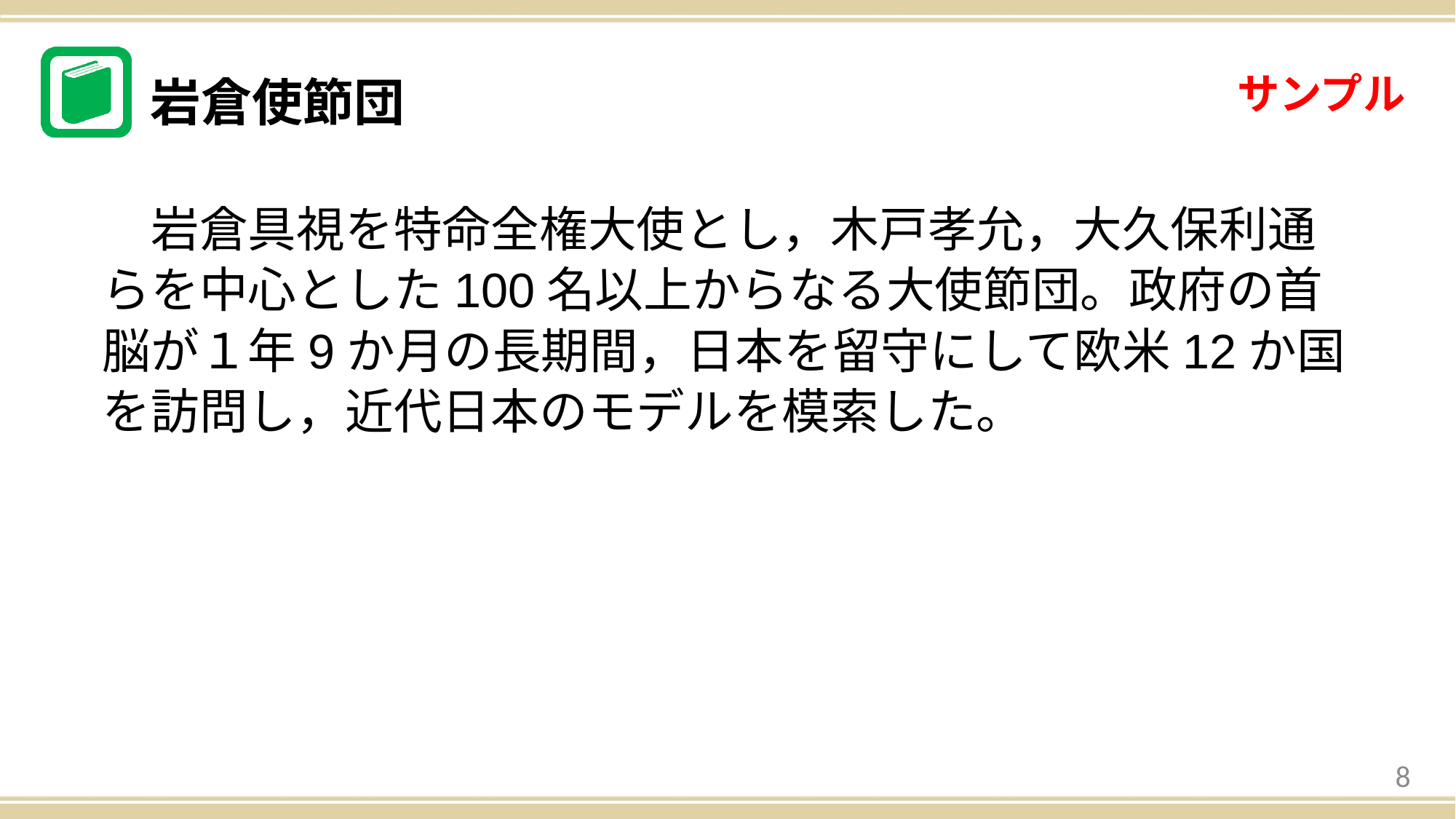

岩倉使節団
　岩倉具視を特命全権大使とし，木戸孝允，大久保利通らを中心とした100名以上からなる大使節団。政府の首脳が１年9か月の長期間，日本を留守にして欧米12か国を訪問し，近代日本のモデルを模索した。